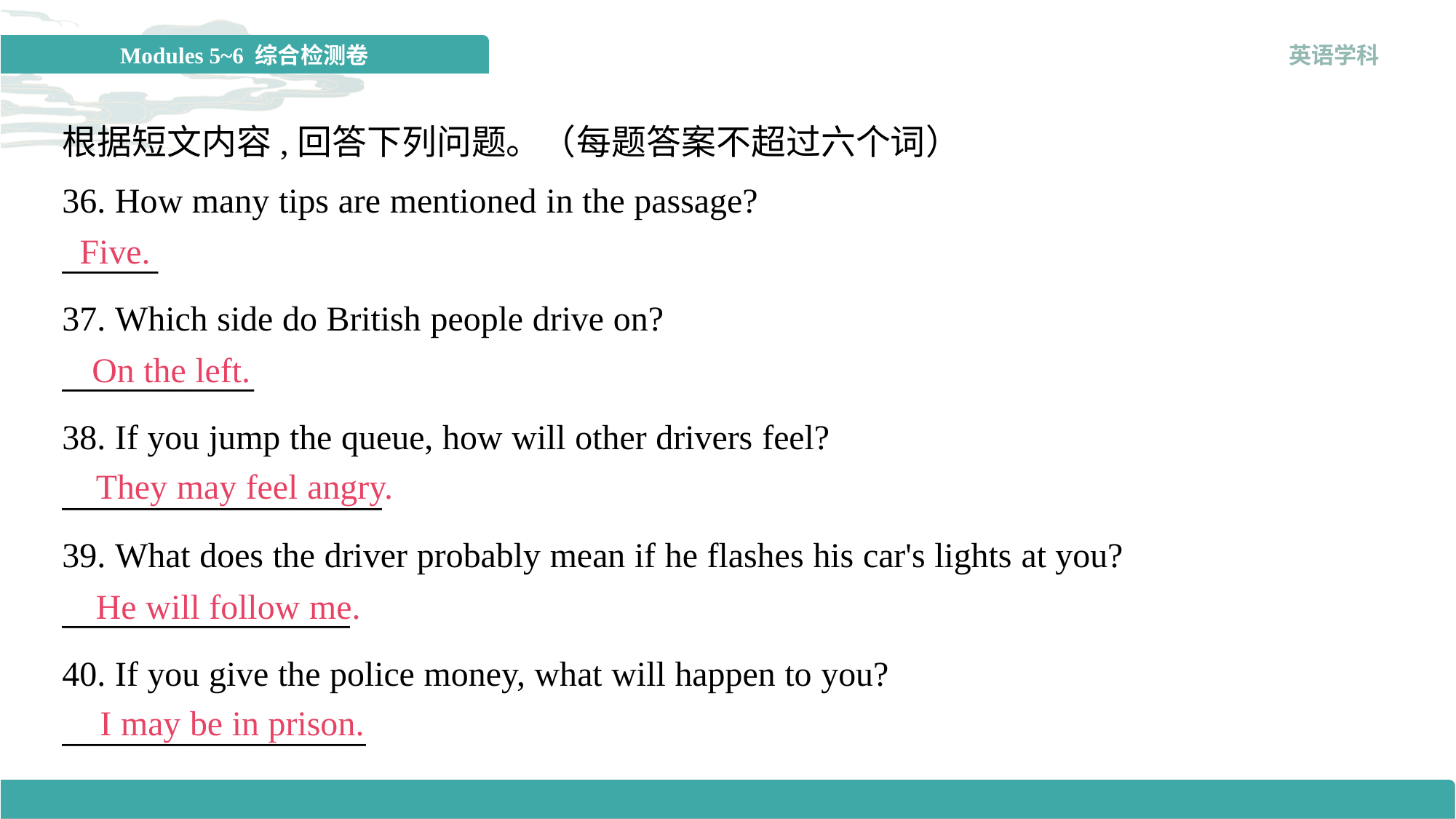

根据短文内容,回答下列问题。（每题答案不超过六个词）
36. How many tips are mentioned in the passage?
______
Five.
37. Which side do British people drive on?
____________
On the left.
38. If you jump the queue, how will other drivers feel?
____________________
They may feel angry.
39. What does the driver probably mean if he flashes his car's lights at you?
__________________
He will follow me.
40. If you give the police money, what will happen to you?
___________________
I may be in prison.